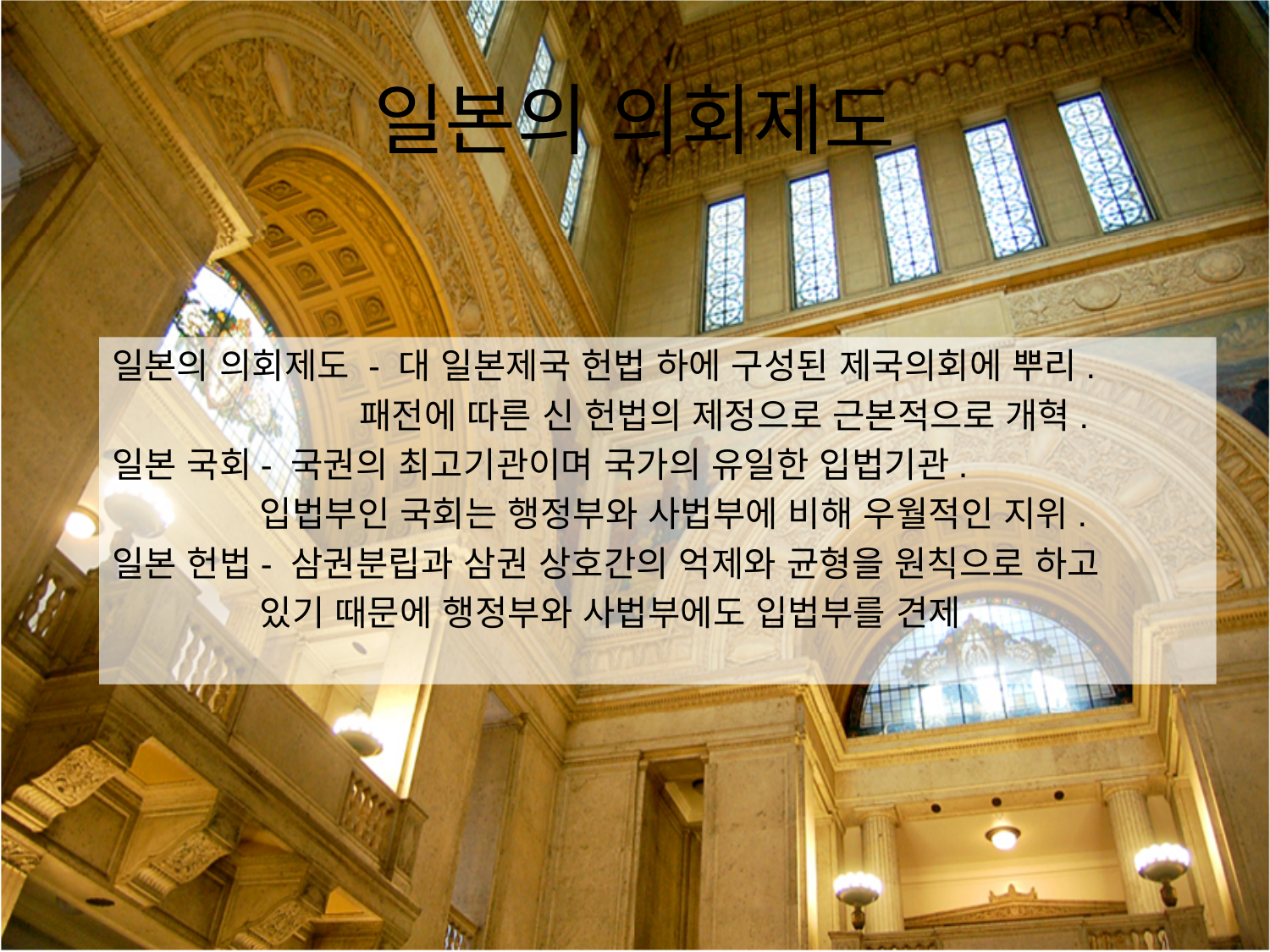

# 일본의 의회제도
일본의 의회제도 - 대 일본제국 헌법 하에 구성된 제국의회에 뿌리.
                        패전에 따른 신 헌법의 제정으로 근본적으로 개혁.
일본 국회- 국권의 최고기관이며 국가의 유일한 입법기관.
              입법부인 국회는 행정부와 사법부에 비해 우월적인 지위.
일본 헌법- 삼권분립과 삼권 상호간의 억제와 균형을 원칙으로 하고
              있기 때문에 행정부와 사법부에도 입법부를 견제